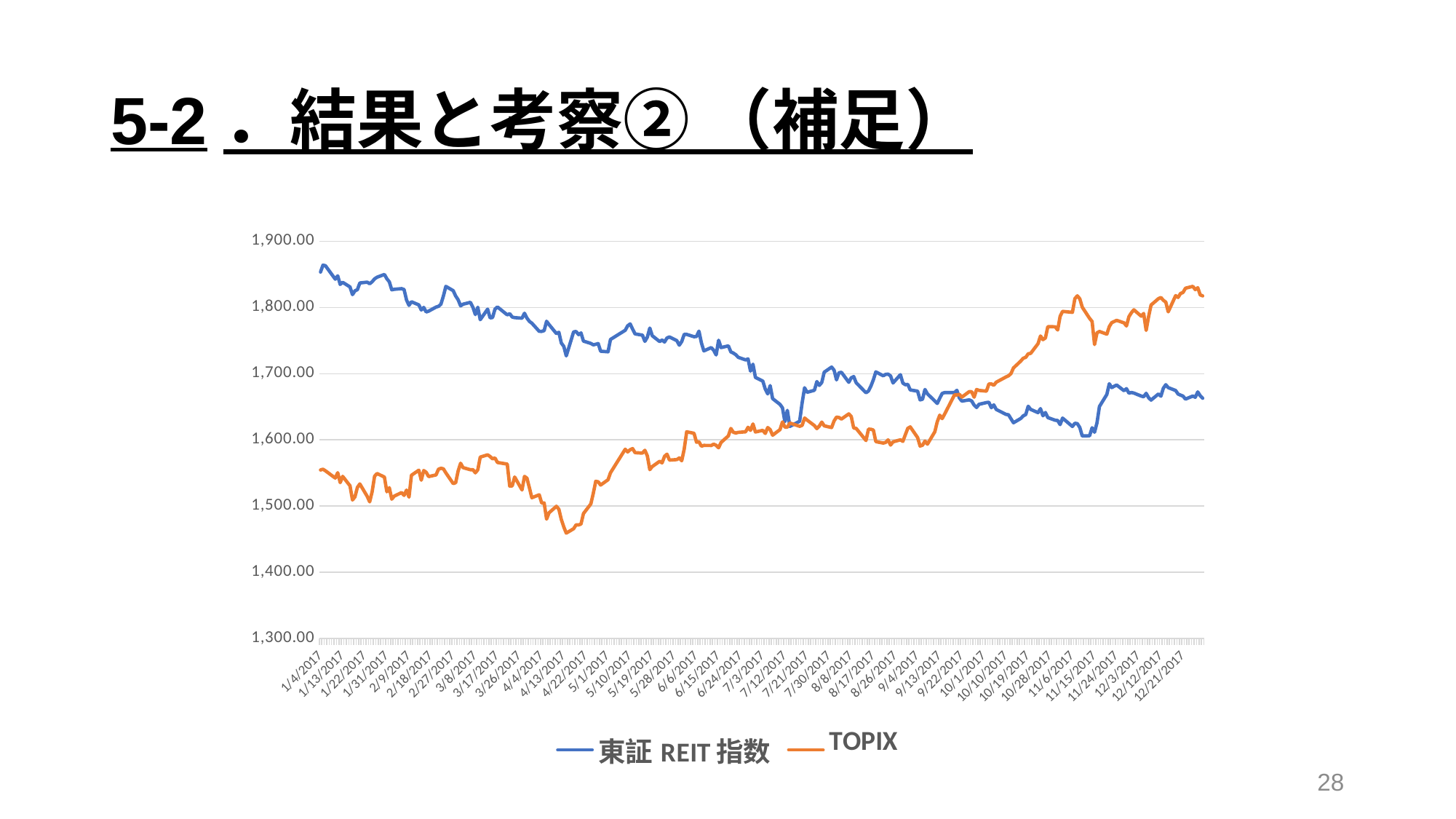

# 5-2．結果と考察② （補足）

### Chart

| Category | 東証REIT指数 | TOPIX |
|---|---|---|
| 42739 | 1853.57 | 1554.48 |
| 42740 | 1863.91 | 1555.68 |
| 42741 | 1863.14 | 1553.32 |
| 42745 | 1842.81 | 1542.31 |
| 42746 | 1847.81 | 1550.4 |
| 42747 | 1834.87 | 1535.41 |
| 42748 | 1838.05 | 1544.89 |
| 42751 | 1831.08 | 1530.64 |
| 42752 | 1819.4 | 1509.1 |
| 42753 | 1825.05 | 1513.86 |
| 42754 | 1826.9 | 1528.15 |
| 42755 | 1837.01 | 1533.46 |
| 42758 | 1838.26 | 1514.63 |
| 42759 | 1835.88 | 1506.33 |
| 42760 | 1838.88 | 1521.58 |
| 42761 | 1843.27 | 1545.01 |
| 42762 | 1845.75 | 1549.25 |
| 42765 | 1849.91 | 1543.77 |
| 42766 | 1843.4 | 1521.67 |
| 42767 | 1838.8 | 1527.77 |
| 42768 | 1826.71 | 1510.41 |
| 42769 | 1827.47 | 1514.99 |
| 42772 | 1828.48 | 1520.42 |
| 42773 | 1827.15 | 1516.15 |
| 42774 | 1811.33 | 1524.15 |
| 42775 | 1803.18 | 1513.55 |
| 42776 | 1808.64 | 1546.56 |
| 42779 | 1803.94 | 1554.2 |
| 42780 | 1796.23 | 1539.12 |
| 42781 | 1800.07 | 1553.69 |
| 42782 | 1793.22 | 1551.07 |
| 42783 | 1794.51 | 1544.54 |
| 42786 | 1800.59 | 1547.01 |
| 42787 | 1801.67 | 1555.6 |
| 42788 | 1805.04 | 1557.09 |
| 42789 | 1817.16 | 1556.25 |
| 42790 | 1831.91 | 1550.14 |
| 42793 | 1825.43 | 1534.0 |
| 42794 | 1817.36 | 1535.32 |
| 42795 | 1811.65 | 1553.09 |
| 42796 | 1802.5 | 1564.69 |
| 42797 | 1804.92 | 1558.05 |
| 42800 | 1807.82 | 1554.9 |
| 42801 | 1800.34 | 1555.04 |
| 42802 | 1789.32 | 1550.25 |
| 42803 | 1800.35 | 1554.68 |
| 42804 | 1781.55 | 1574.01 |
| 42807 | 1797.49 | 1577.4 |
| 42808 | 1784.34 | 1574.9 |
| 42809 | 1784.74 | 1571.31 |
| 42810 | 1797.48 | 1572.69 |
| 42811 | 1800.87 | 1565.85 |
| 42815 | 1788.87 | 1563.42 |
| 42816 | 1790.64 | 1530.2 |
| 42817 | 1785.61 | 1530.41 |
| 42818 | 1784.69 | 1543.92 |
| 42821 | 1783.85 | 1524.39 |
| 42822 | 1791.33 | 1544.83 |
| 42823 | 1783.96 | 1542.07 |
| 42824 | 1779.01 | 1527.59 |
| 42825 | 1776.33 | 1512.6 |
| 42828 | 1763.98 | 1517.03 |
| 42829 | 1763.89 | 1504.54 |
| 42830 | 1765.1 | 1504.66 |
| 42831 | 1779.14 | 1480.18 |
| 42832 | 1774.22 | 1489.77 |
| 42835 | 1760.56 | 1499.65 |
| 42836 | 1762.53 | 1495.1 |
| 42837 | 1746.31 | 1479.54 |
| 42838 | 1741.14 | 1468.31 |
| 42839 | 1726.89 | 1459.07 |
| 42842 | 1763.15 | 1465.69 |
| 42843 | 1763.74 | 1471.53 |
| 42844 | 1759.05 | 1471.42 |
| 42845 | 1761.58 | 1472.81 |
| 42846 | 1749.19 | 1488.58 |
| 42849 | 1745.7 | 1503.19 |
| 42850 | 1743.55 | 1519.21 |
| 42851 | 1744.39 | 1537.41 |
| 42852 | 1745.51 | 1536.67 |
| 42853 | 1733.96 | 1531.8 |
| 42856 | 1733.04 | 1539.77 |
| 42857 | 1751.69 | 1550.3 |
| 42863 | 1765.6 | 1585.86 |
| 42864 | 1772.32 | 1581.77 |
| 42865 | 1775.16 | 1585.19 |
| 42866 | 1767.36 | 1586.86 |
| 42867 | 1760.07 | 1580.71 |
| 42870 | 1758.24 | 1580.0 |
| 42871 | 1748.82 | 1584.23 |
| 42872 | 1755.24 | 1575.82 |
| 42873 | 1768.91 | 1555.01 |
| 42874 | 1757.36 | 1559.73 |
| 42877 | 1748.55 | 1567.65 |
| 42878 | 1750.84 | 1565.22 |
| 42879 | 1747.84 | 1575.11 |
| 42880 | 1753.93 | 1578.42 |
| 42881 | 1755.47 | 1569.42 |
| 42884 | 1749.92 | 1570.21 |
| 42885 | 1743.07 | 1572.67 |
| 42886 | 1748.56 | 1568.37 |
| 42887 | 1759.5 | 1586.14 |
| 42888 | 1759.38 | 1612.2 |
| 42891 | 1755.87 | 1609.97 |
| 42892 | 1756.2 | 1596.44 |
| 42893 | 1764.3 | 1597.09 |
| 42894 | 1746.59 | 1590.41 |
| 42895 | 1734.42 | 1591.66 |
| 42898 | 1739.4 | 1591.55 |
| 42899 | 1735.24 | 1593.51 |
| 42900 | 1728.32 | 1591.77 |
| 42901 | 1750.51 | 1588.09 |
| 42902 | 1739.42 | 1596.04 |
| 42905 | 1742.01 | 1606.07 |
| 42906 | 1732.9 | 1617.25 |
| 42907 | 1731.24 | 1611.56 |
| 42908 | 1728.71 | 1610.38 |
| 42909 | 1724.71 | 1611.34 |
| 42912 | 1720.83 | 1612.21 |
| 42913 | 1722.24 | 1619.02 |
| 42914 | 1703.83 | 1614.37 |
| 42915 | 1714.36 | 1624.07 |
| 42916 | 1694.36 | 1611.9 |
| 42919 | 1688.82 | 1614.41 |
| 42920 | 1676.79 | 1609.7 |
| 42921 | 1669.48 | 1618.63 |
| 42922 | 1682.01 | 1615.53 |
| 42923 | 1662.32 | 1607.06 |
| 42926 | 1653.64 | 1615.48 |
| 42927 | 1648.5 | 1627.14 |
| 42928 | 1627.41 | 1619.34 |
| 42929 | 1644.56 | 1619.11 |
| 42930 | 1620.38 | 1625.48 |
| 42934 | 1628.1 | 1620.48 |
| 42935 | 1655.88 | 1621.87 |
| 42936 | 1678.69 | 1633.01 |
| 42937 | 1671.86 | 1629.99 |
| 42940 | 1674.95 | 1621.57 |
| 42941 | 1688.12 | 1617.07 |
| 42942 | 1682.34 | 1620.88 |
| 42943 | 1686.7 | 1626.84 |
| 42944 | 1702.27 | 1621.22 |
| 42947 | 1709.96 | 1618.61 |
| 42948 | 1705.38 | 1628.5 |
| 42949 | 1690.65 | 1634.38 |
| 42950 | 1701.4 | 1633.82 |
| 42951 | 1702.04 | 1631.45 |
| 42954 | 1686.99 | 1639.27 |
| 42955 | 1693.85 | 1635.32 |
| 42956 | 1695.63 | 1617.9 |
| 42957 | 1686.27 | 1617.25 |
| 42961 | 1671.18 | 1599.06 |
| 42962 | 1673.79 | 1616.21 |
| 42963 | 1681.26 | 1616.0 |
| 42964 | 1690.88 | 1614.82 |
| 42965 | 1702.69 | 1597.36 |
| 42968 | 1696.8 | 1595.19 |
| 42969 | 1698.92 | 1596.12 |
| 42970 | 1699.33 | 1600.05 |
| 42971 | 1696.58 | 1592.2 |
| 42972 | 1685.96 | 1596.99 |
| 42975 | 1698.49 | 1600.12 |
| 42976 | 1685.82 | 1597.76 |
| 42977 | 1683.27 | 1607.65 |
| 42978 | 1683.79 | 1617.41 |
| 42979 | 1675.44 | 1619.59 |
| 42982 | 1673.63 | 1603.55 |
| 42983 | 1660.34 | 1590.71 |
| 42984 | 1661.47 | 1592.0 |
| 42985 | 1676.16 | 1598.24 |
| 42986 | 1669.51 | 1593.54 |
| 42989 | 1658.75 | 1612.26 |
| 42990 | 1655.02 | 1627.45 |
| 42991 | 1662.91 | 1637.33 |
| 42992 | 1670.17 | 1632.13 |
| 42993 | 1671.44 | 1638.94 |
| 42997 | 1671.49 | 1667.88 |
| 42998 | 1674.88 | 1667.92 |
| 42999 | 1663.33 | 1668.74 |
| 43000 | 1658.54 | 1664.61 |
| 43003 | 1660.45 | 1672.82 |
| 43004 | 1658.83 | 1672.74 |
| 43005 | 1652.49 | 1664.43 |
| 43006 | 1648.92 | 1676.17 |
| 43007 | 1653.72 | 1674.75 |
| 43010 | 1656.35 | 1673.62 |
| 43011 | 1656.83 | 1684.46 |
| 43012 | 1648.64 | 1684.56 |
| 43013 | 1652.9 | 1682.49 |
| 43014 | 1645.93 | 1687.16 |
| 43018 | 1638.49 | 1695.14 |
| 43019 | 1637.93 | 1696.81 |
| 43020 | 1631.86 | 1700.13 |
| 43021 | 1625.91 | 1708.62 |
| 43024 | 1632.4 | 1719.18 |
| 43025 | 1636.34 | 1723.37 |
| 43026 | 1638.27 | 1724.64 |
| 43027 | 1650.84 | 1730.04 |
| 43028 | 1646.05 | 1730.64 |
| 43031 | 1641.12 | 1745.25 |
| 43032 | 1647.17 | 1756.92 |
| 43033 | 1636.41 | 1751.43 |
| 43034 | 1641.35 | 1753.9 |
| 43035 | 1633.65 | 1771.05 |
| 43038 | 1629.66 | 1770.84 |
| 43039 | 1629.26 | 1765.96 |
| 43040 | 1623.09 | 1786.71 |
| 43041 | 1632.91 | 1794.08 |
| 43045 | 1620.22 | 1792.66 |
| 43046 | 1625.06 | 1813.29 |
| 43047 | 1624.59 | 1817.6 |
| 43048 | 1618.68 | 1813.11 |
| 43049 | 1605.89 | 1800.44 |
| 43052 | 1606.23 | 1783.49 |
| 43053 | 1618.36 | 1778.87 |
| 43054 | 1611.56 | 1744.01 |
| 43055 | 1625.83 | 1761.71 |
| 43056 | 1650.45 | 1763.76 |
| 43059 | 1668.62 | 1759.65 |
| 43060 | 1684.81 | 1771.13 |
| 43061 | 1679.01 | 1777.08 |
| 43063 | 1682.92 | 1780.56 |
| 43066 | 1674.27 | 1776.73 |
| 43067 | 1677.36 | 1772.07 |
| 43068 | 1670.57 | 1786.15 |
| 43069 | 1671.62 | 1792.08 |
| 43070 | 1670.68 | 1796.53 |
| 43073 | 1666.22 | 1786.87 |
| 43074 | 1665.14 | 1790.97 |
| 43075 | 1670.28 | 1765.42 |
| 43076 | 1663.7 | 1786.25 |
| 43077 | 1660.08 | 1803.73 |
| 43080 | 1669.33 | 1813.34 |
| 43081 | 1666.02 | 1815.08 |
| 43082 | 1678.03 | 1810.84 |
| 43083 | 1683.36 | 1808.14 |
| 43084 | 1678.92 | 1793.47 |
| 43087 | 1674.58 | 1817.9 |
| 43088 | 1669.21 | 1815.18 |
| 43089 | 1667.64 | 1821.16 |
| 43090 | 1666.16 | 1822.61 |
| 43091 | 1661.62 | 1829.08 |
| 43094 | 1666.22 | 1831.93 |
| 43095 | 1664.35 | 1827.01 |
| 43096 | 1672.46 | 1829.79 |
| 43097 | 1666.67 | 1819.03 |
| 43098 | 1662.92 | 1817.56 |
28